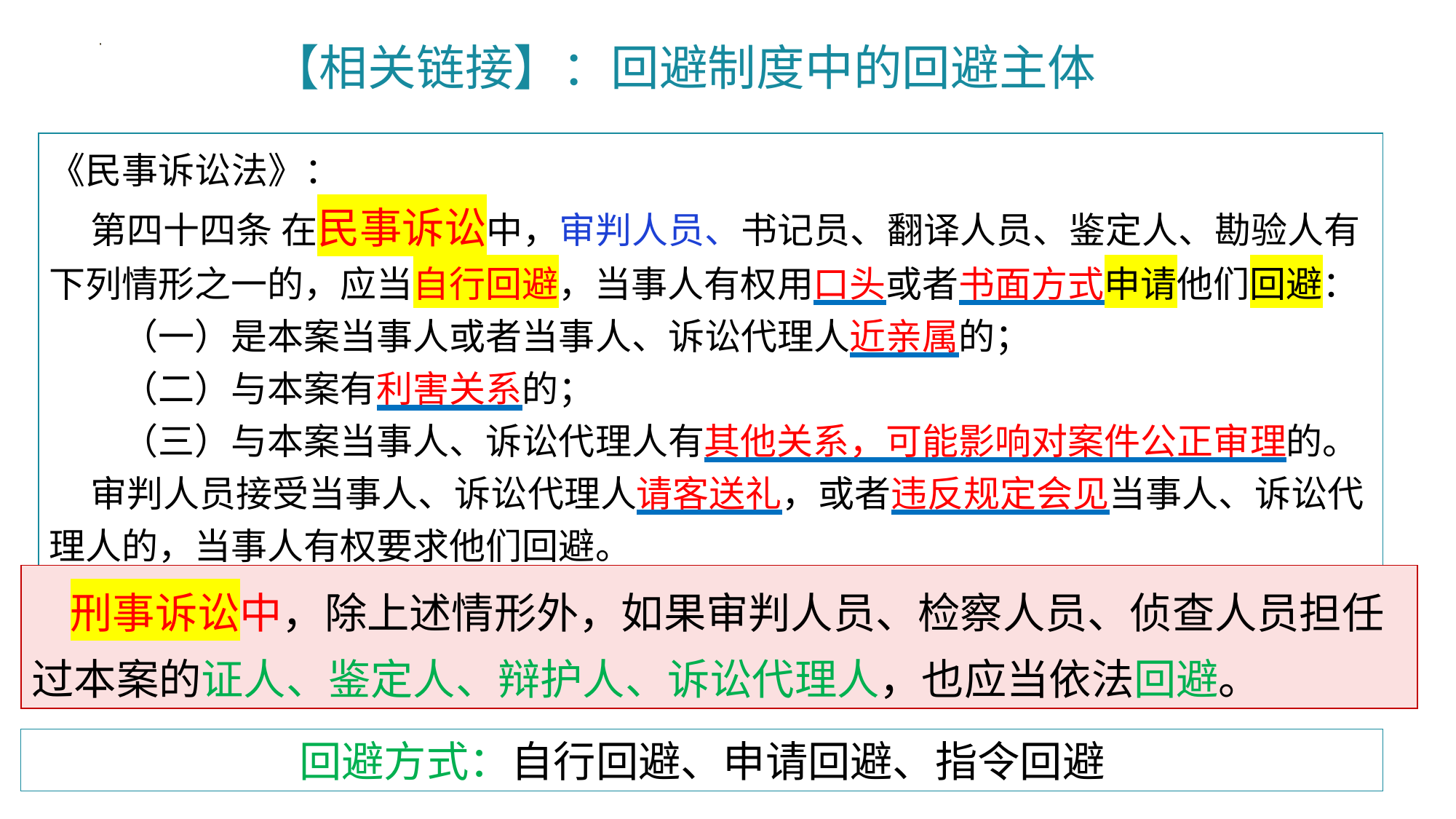

【相关链接】：回避制度中的回避主体
《民事诉讼法》：
    第四十四条 在民事诉讼中，审判人员、书记员、翻译人员、鉴定人、勘验人有下列情形之一的，应当自行回避，当事人有权用口头或者书面方式申请他们回避：
　　（一）是本案当事人或者当事人、诉讼代理人近亲属的；
　　（二）与本案有利害关系的；
　　（三）与本案当事人、诉讼代理人有其他关系，可能影响对案件公正审理的。
    审判人员接受当事人、诉讼代理人请客送礼，或者违反规定会见当事人、诉讼代理人的，当事人有权要求他们回避。
    前三款规定，适用于书记员、翻译人员、鉴定人、勘验人。
   刑事诉讼中，除上述情形外，如果审判人员、检察人员、侦查人员担任过本案的证人、鉴定人、辩护人、诉讼代理人，也应当依法回避。
回避方式：自行回避、申请回避、指令回避